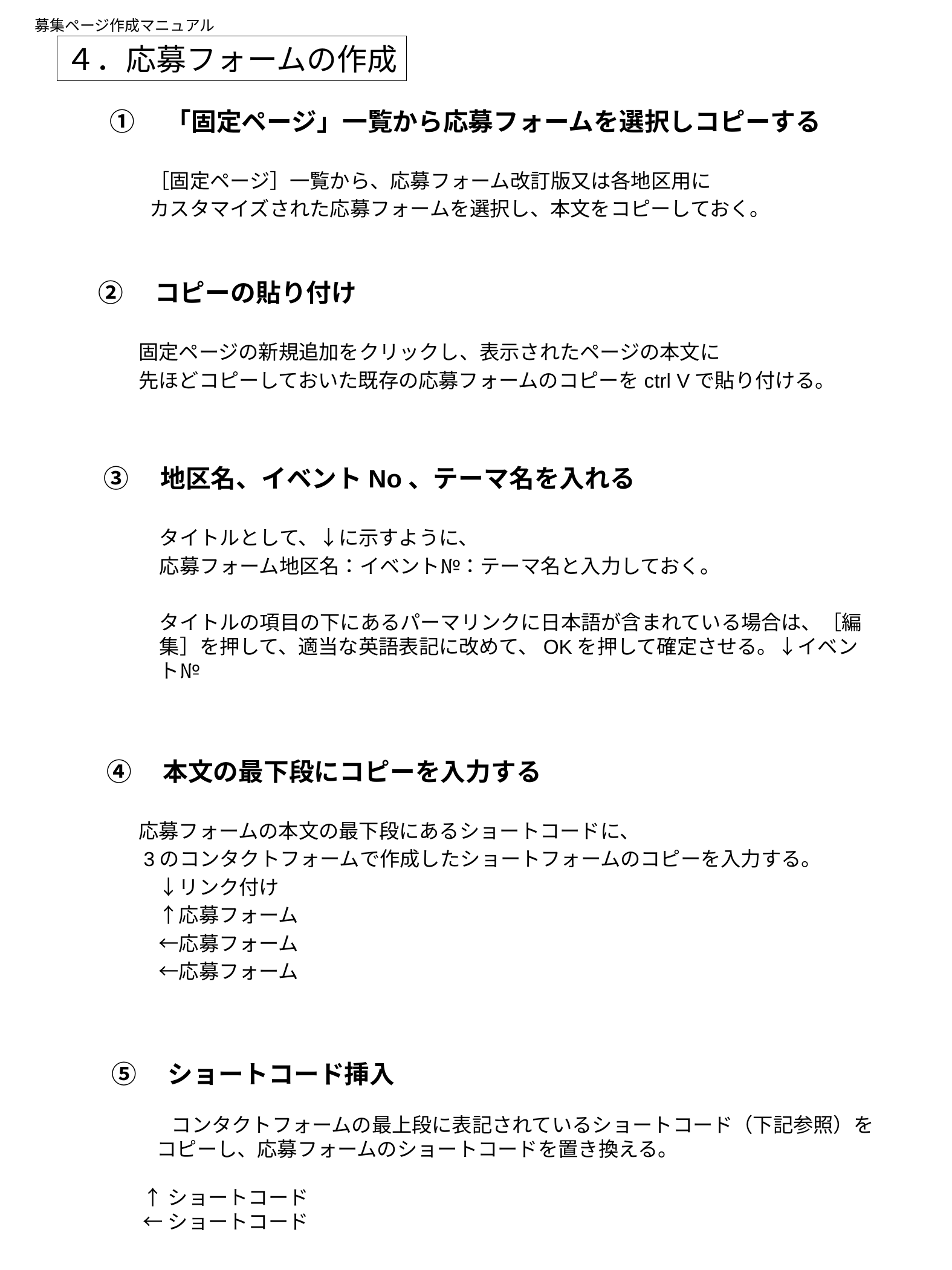

# 募集ページ作成マニュアル
４．応募フォームの作成
①　「固定ページ」一覧から応募フォームを選択しコピーする

　　［固定ページ］一覧から、応募フォーム改訂版又は各地区用に
　　カスタマイズされた応募フォームを選択し、本文をコピーしておく。
②　コピーの貼り付け

　　固定ページの新規追加をクリックし、表示されたページの本文に
　　先ほどコピーしておいた既存の応募フォームのコピーをctrl Vで貼り付ける。
③　地区名、イベントNo、テーマ名を入れる

タイトルとして、↓に示すように、
応募フォーム地区名：イベント№：テーマ名と入力しておく。

タイトルの項目の下にあるパーマリンクに日本語が含まれている場合は、［編集］を押して、適当な英語表記に改めて、OKを押して確定させる。↓イベント№
④　本文の最下段にコピーを入力する

　　応募フォームの本文の最下段にあるショートコードに、
　　3のコンタクトフォームで作成したショートフォームのコピーを入力する。
　　　↓リンク付け
　　　↑応募フォーム
　　　←応募フォーム
　　　←応募フォーム

⑤　ショートコード挿入

　　　コンタクトフォームの最上段に表記されているショートコード（下記参照）を
         コピーし、応募フォームのショートコードを置き換える。

       ↑ショートコード
       ←ショートコード